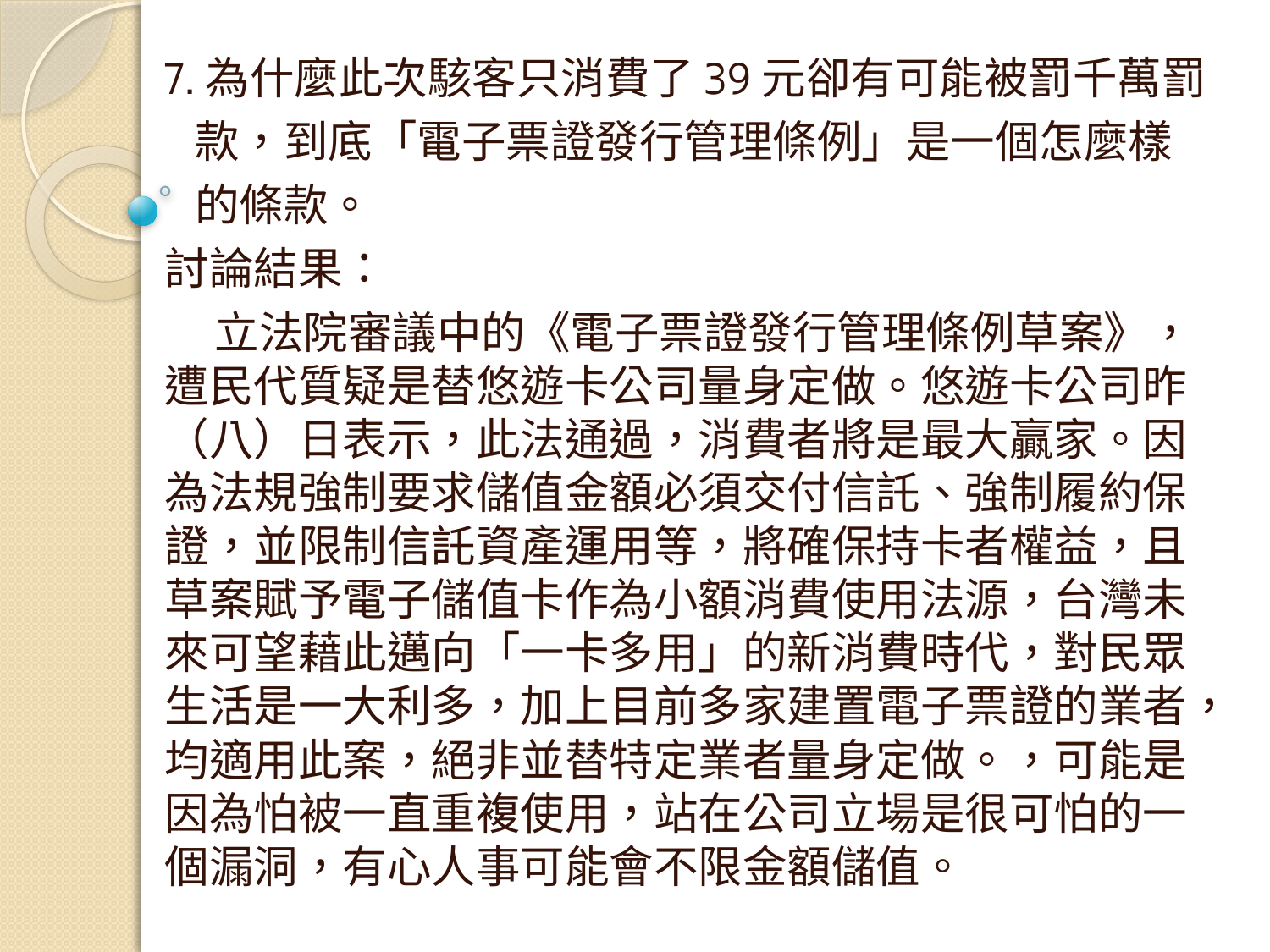

#
7.為什麼此次駭客只消費了39元卻有可能被罰千萬罰
  款，到底「電子票證發行管理條例」是一個怎麼樣
  的條款。
討論結果：
    立法院審議中的《電子票證發行管理條例草案》，遭民代質疑是替悠遊卡公司量身定做。悠遊卡公司昨（八）日表示，此法通過，消費者將是最大贏家。因為法規強制要求儲值金額必須交付信託、強制履約保證，並限制信託資產運用等，將確保持卡者權益，且草案賦予電子儲值卡作為小額消費使用法源，台灣未來可望藉此邁向「一卡多用」的新消費時代，對民眾生活是一大利多，加上目前多家建置電子票證的業者，均適用此案，絕非並替特定業者量身定做。，可能是因為怕被一直重複使用，站在公司立場是很可怕的一個漏洞，有心人事可能會不限金額儲值。